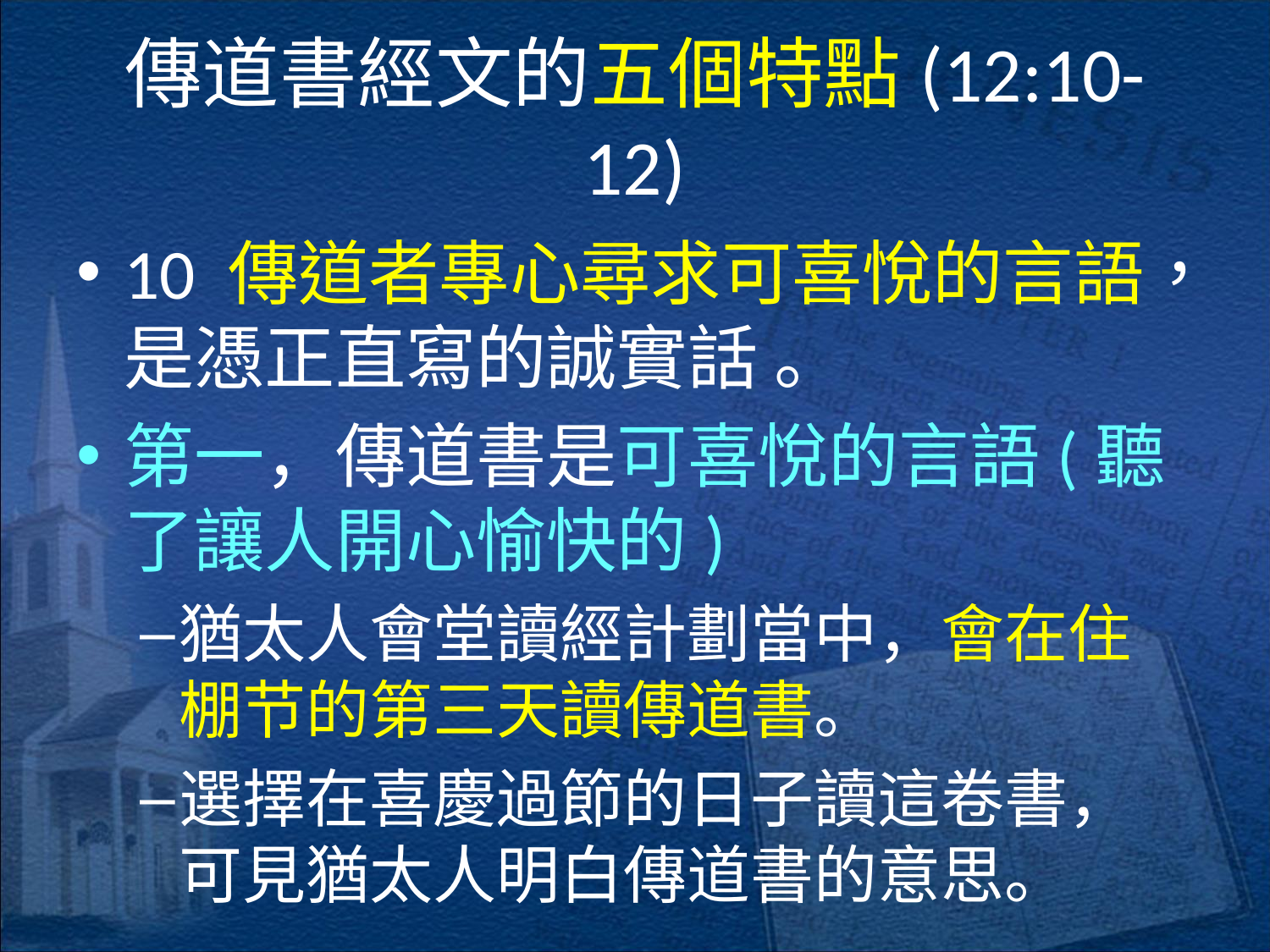

# 傳道書經文的五個特點(12:10-12)
10 傳道者專心尋求可喜悅的言語，是憑正直寫的誠實話 。
第一，傳道書是可喜悅的言語(聽了讓人開心愉快的)
猶太人會堂讀經計劃當中，會在住棚节的第三天讀傳道書。
選擇在喜慶過節的日子讀這卷書，可見猶太人明白傳道書的意思。